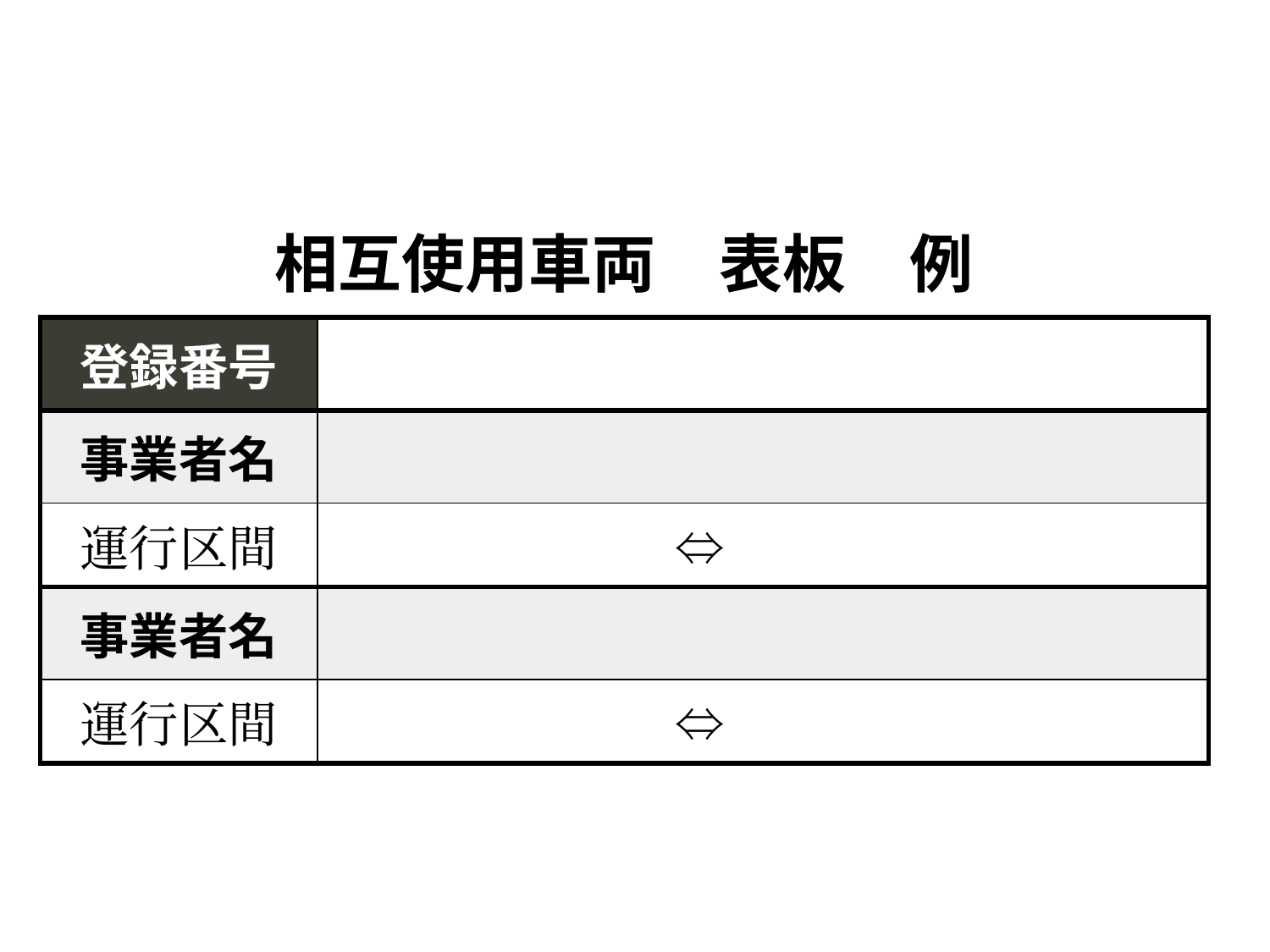

| 相互使用車両　表板　例 |  |
| --- | --- |
| 登録番号 |  |
| 事業者名 |  |
| 運行区間 | ⇔ |
| 事業者名 |  |
| 運行区間 | ⇔ |